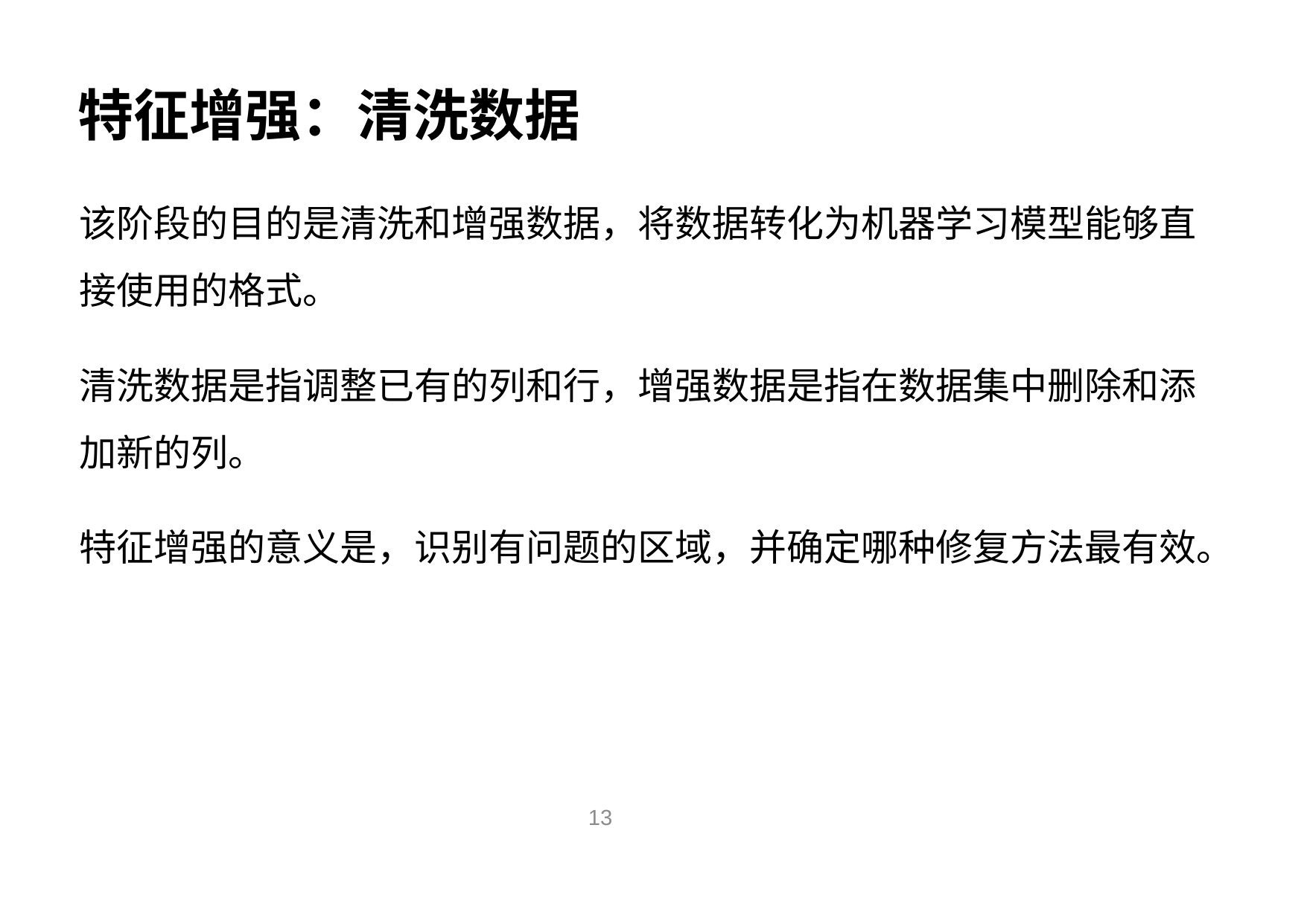

# 特征增强：清洗数据
该阶段的目的是清洗和增强数据，将数据转化为机器学习模型能够直接使用的格式。
清洗数据是指调整已有的列和行，增强数据是指在数据集中删除和添加新的列。
特征增强的意义是，识别有问题的区域，并确定哪种修复方法最有效。
13